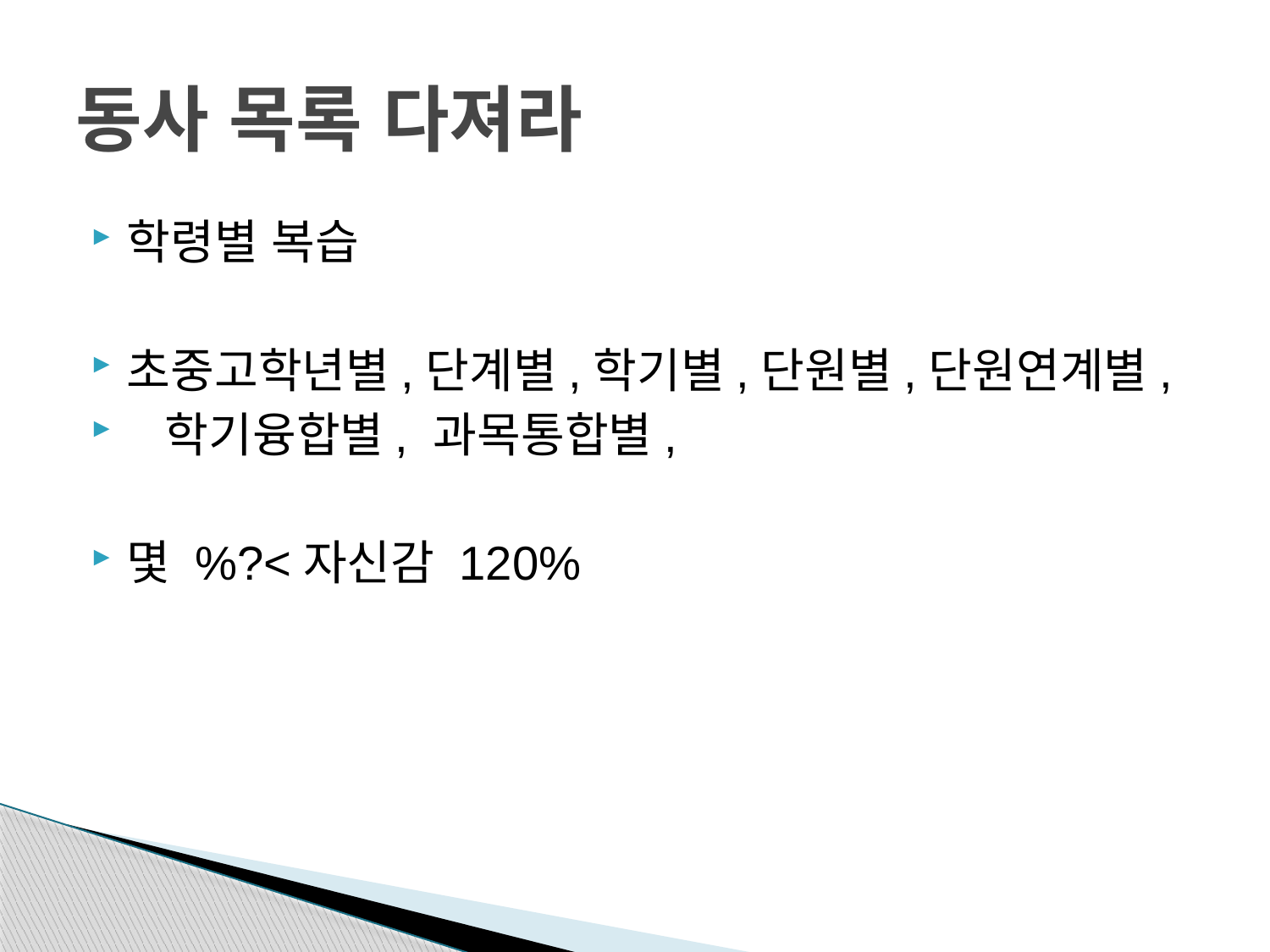

# 동사 목록 다져라
학령별 복습

초중고학년별,단계별,학기별,단원별,단원연계별,
  학기융합별, 과목통합별,

몇 %?<자신감 120%